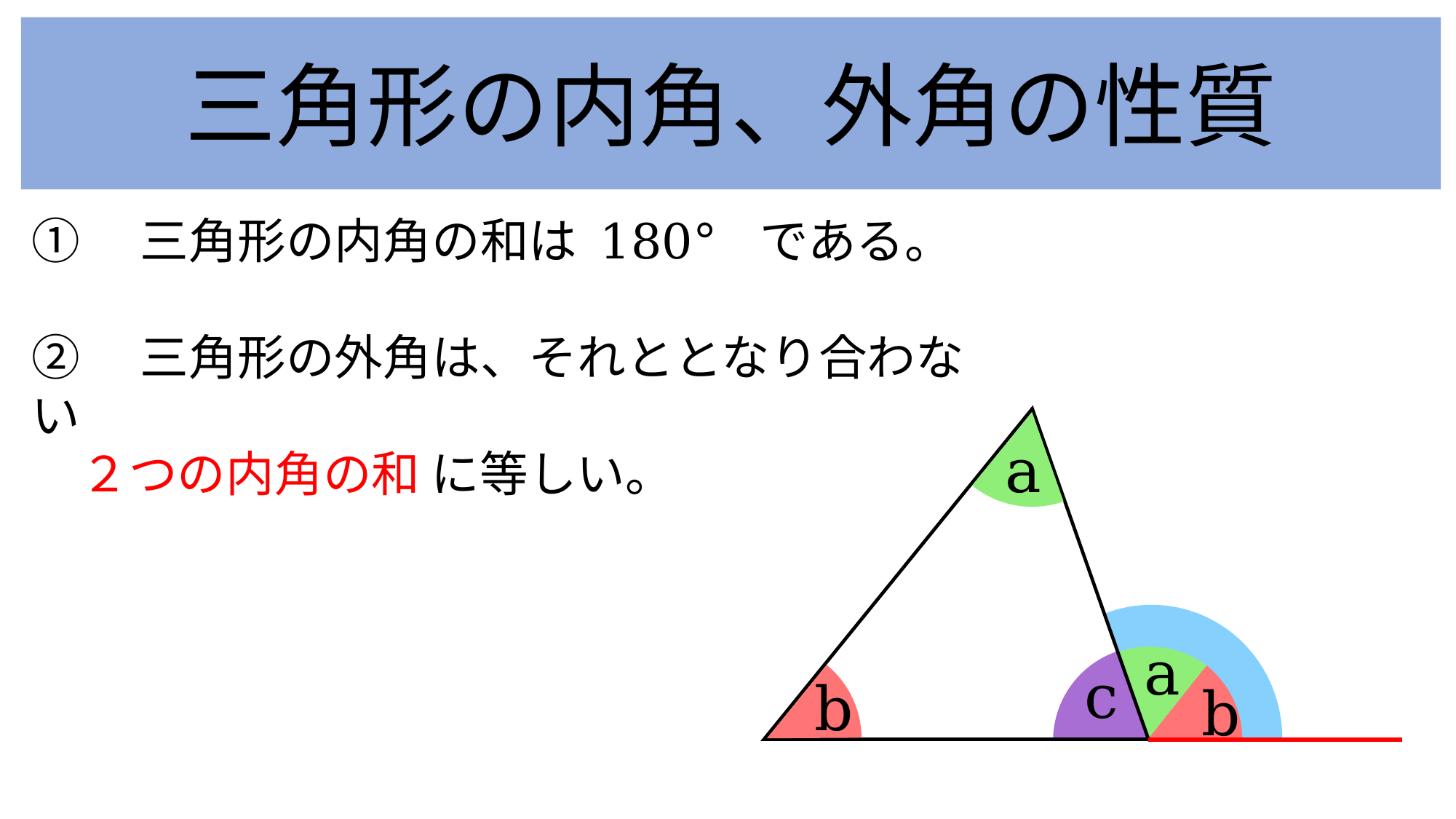

三角形の内角、外角の性質
①　三角形の内角の和は 180°  である。

②　三角形の外角は、それととなり合わない
　２つの内角の和 に等しい。

a
a

c
b
b